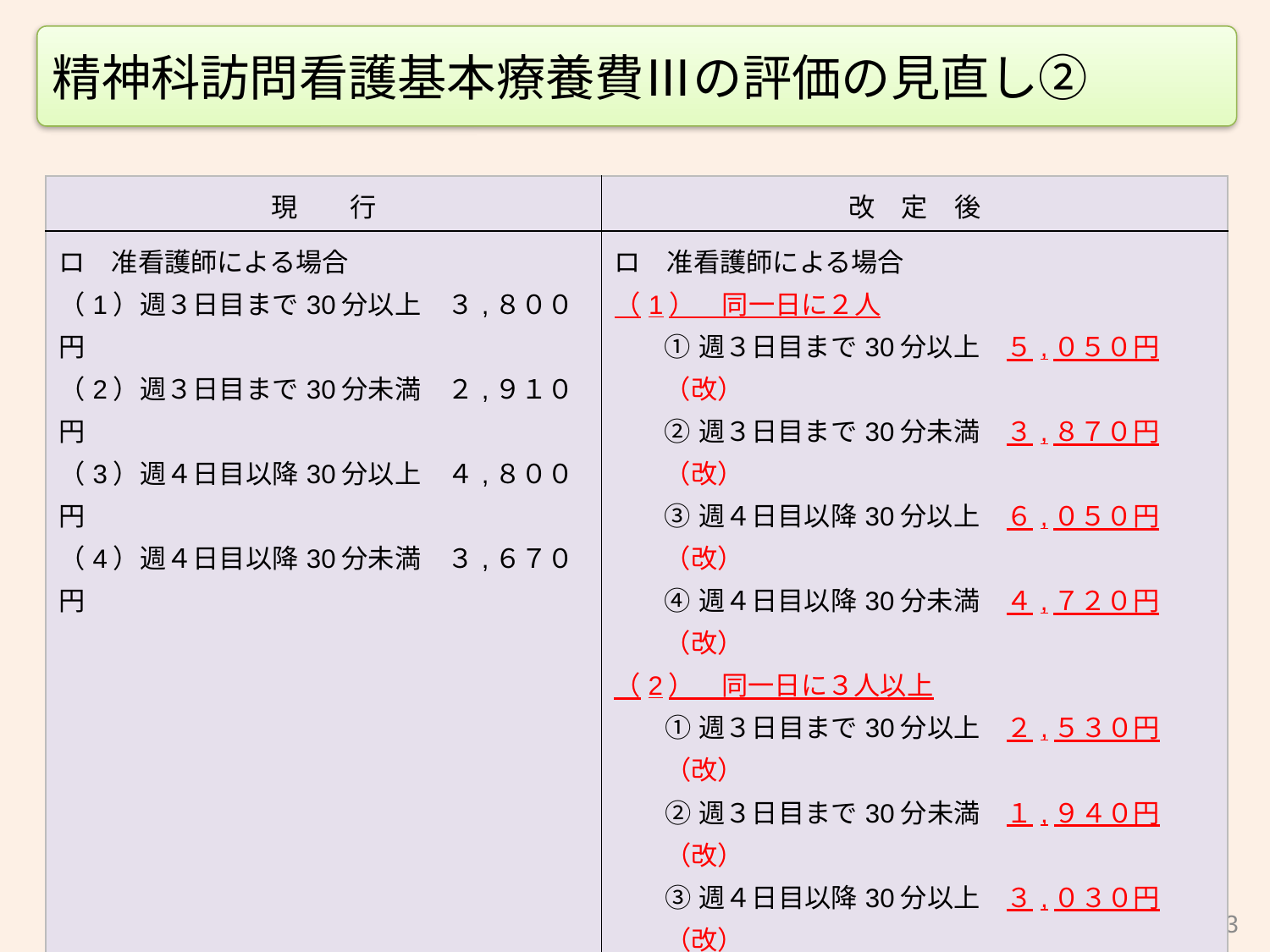

精神科訪問看護基本療養費Ⅲの評価の見直し②
| 現　　行 | 改　定　後 |
| --- | --- |
| ロ　准看護師による場合 （1）週３日目まで30分以上　３,８００円 （2）週３日目まで30分未満　２,９１０円 （3）週４日目以降30分以上　４,８００円 （4）週４日目以降30分未満　３,６７０円 | ロ　准看護師による場合 （1）　同一日に２人 ①週３日目まで30分以上　５,０５０円（改） ②週３日目まで30分未満　３,８７０円（改） ③週４日目以降30分以上　６,０５０円（改） ④週４日目以降30分未満　４,７２０円（改） （2）　同一日に３人以上 ①週３日目まで30分以上　２,５３０円（改） ②週３日目まで30分未満　１,９４０円（改） ③週４日目以降30分以上　３,０３０円（改） ④週４日目以降30分未満　２,３６０円（改） |
133